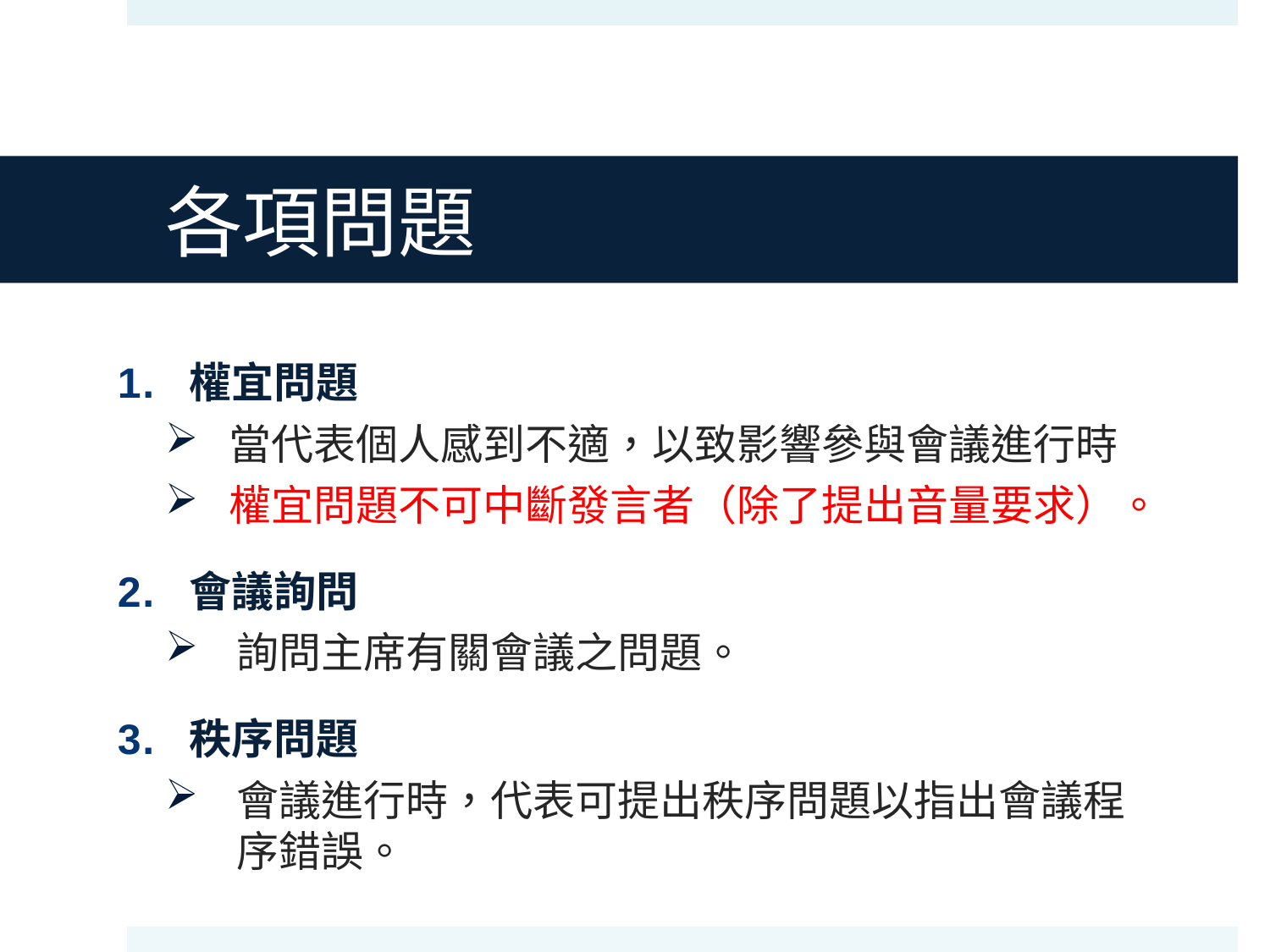

# 各項問題
權宜問題
當代表個人感到不適，以致影響參與會議進行時
權宜問題不可中斷發言者（除了提出音量要求）。
會議詢問
詢問主席有關會議之問題。
秩序問題
會議進行時，代表可提出秩序問題以指出會議程序錯誤。